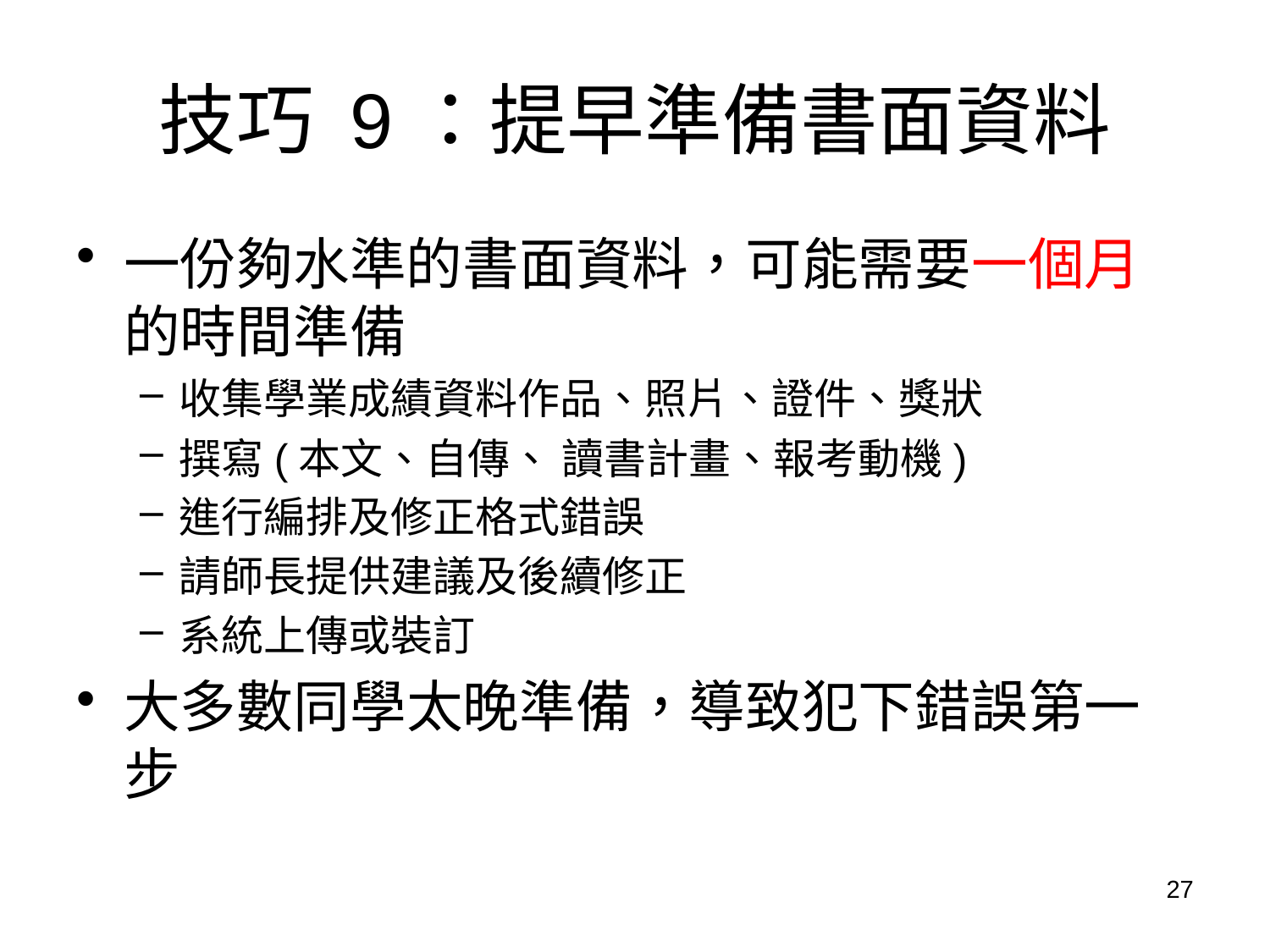

# 技巧 9：提早準備書面資料
一份夠水準的書面資料，可能需要一個月的時間準備
收集學業成績資料作品、照片、證件、獎狀
撰寫(本文、自傳、 讀書計畫、報考動機)
進行編排及修正格式錯誤
請師長提供建議及後續修正
系統上傳或裝訂
大多數同學太晚準備，導致犯下錯誤第一步
27